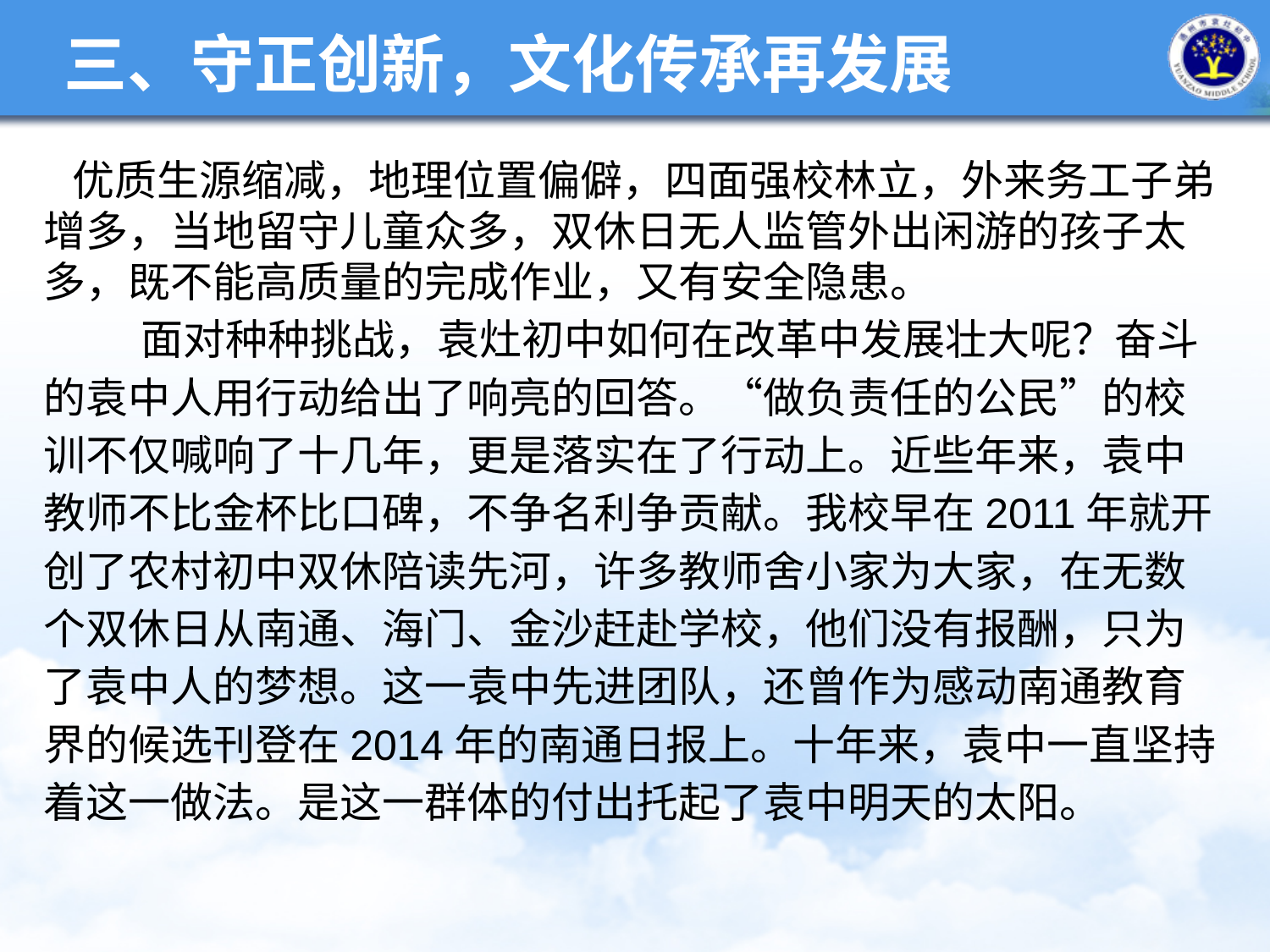

三、守正创新，文化传承再发展
  优质生源缩减，地理位置偏僻，四面强校林立，外来务工子弟增多，当地留守儿童众多，双休日无人监管外出闲游的孩子太多，既不能高质量的完成作业，又有安全隐患。    面对种种挑战，袁灶初中如何在改革中发展壮大呢？奋斗的袁中人用行动给出了响亮的回答。“做负责任的公民”的校训不仅喊响了十几年，更是落实在了行动上。近些年来，袁中教师不比金杯比口碑，不争名利争贡献。我校早在2011年就开创了农村初中双休陪读先河，许多教师舍小家为大家，在无数个双休日从南通、海门、金沙赶赴学校，他们没有报酬，只为了袁中人的梦想。这一袁中先进团队，还曾作为感动南通教育界的候选刊登在2014年的南通日报上。十年来，袁中一直坚持着这一做法。是这一群体的付出托起了袁中明天的太阳。